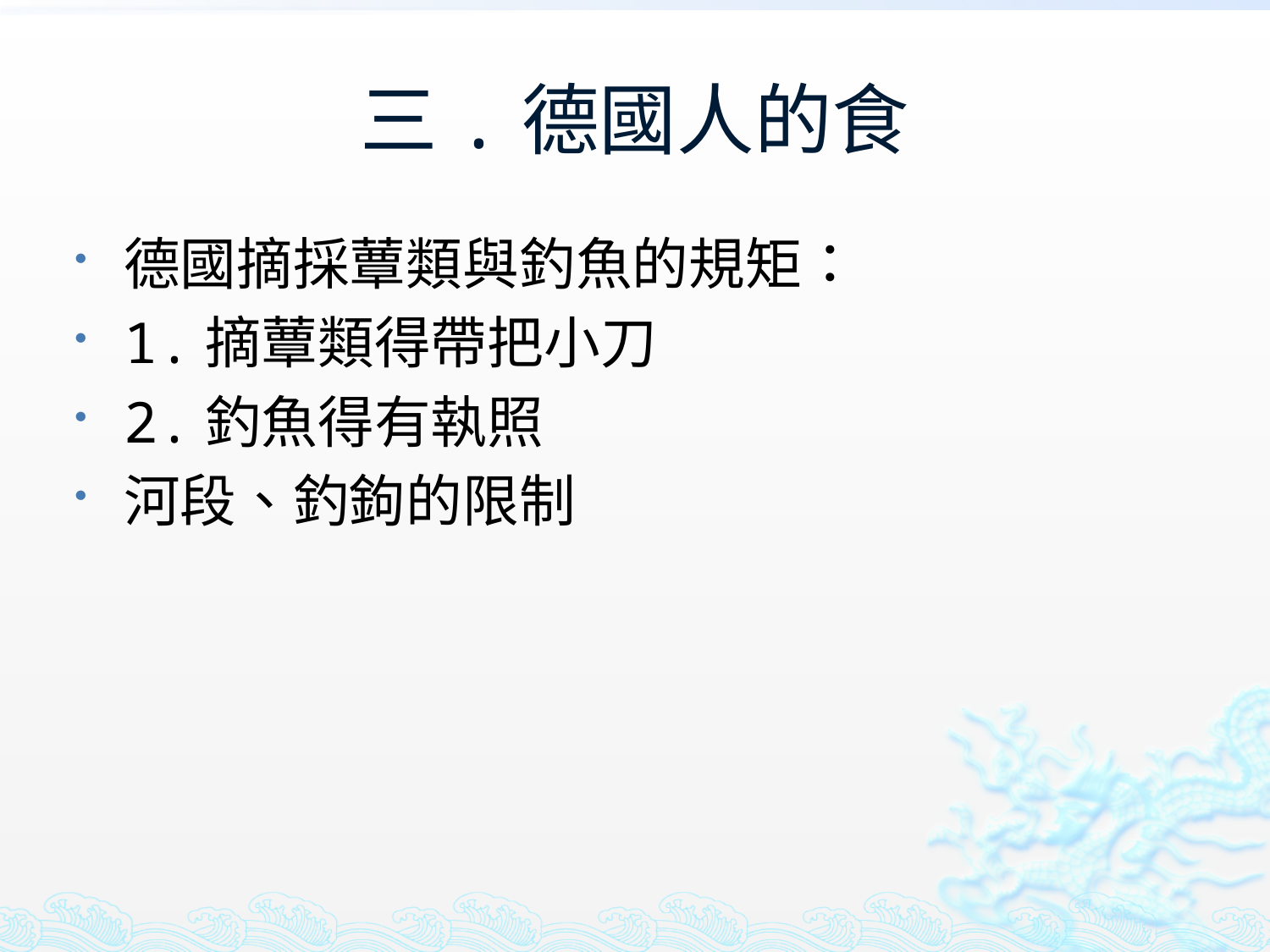

# 三.德國人的食
德國摘採蕈類與釣魚的規矩：
1.摘蕈類得帶把小刀
2.釣魚得有執照
河段、釣鉤的限制